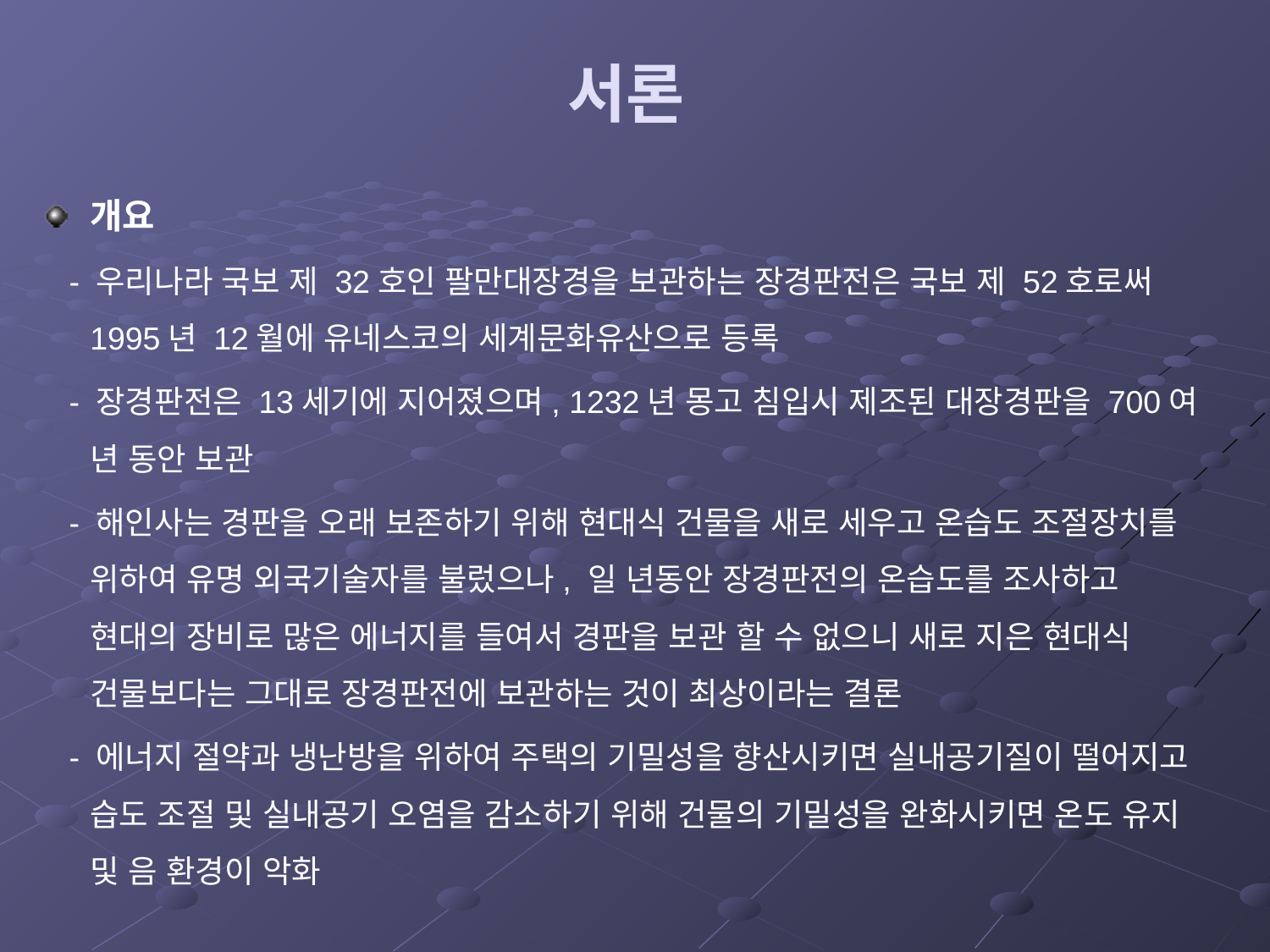

# 서론
개요
   - 우리나라 국보 제 32호인 팔만대장경을 보관하는 장경판전은 국보 제 52호로써 1995년 12월에 유네스코의 세계문화유산으로 등록
   - 장경판전은 13세기에 지어졌으며, 1232년 몽고 침입시 제조된 대장경판을 700여 년 동안 보관
   - 해인사는 경판을 오래 보존하기 위해 현대식 건물을 새로 세우고 온습도 조절장치를 위하여 유명 외국기술자를 불렀으나, 일 년동안 장경판전의 온습도를 조사하고 현대의 장비로 많은 에너지를 들여서 경판을 보관 할 수 없으니 새로 지은 현대식 건물보다는 그대로 장경판전에 보관하는 것이 최상이라는 결론
   - 에너지 절약과 냉난방을 위하여 주택의 기밀성을 향산시키면 실내공기질이 떨어지고 습도 조절 및 실내공기 오염을 감소하기 위해 건물의 기밀성을 완화시키면 온도 유지 및 음 환경이 악화